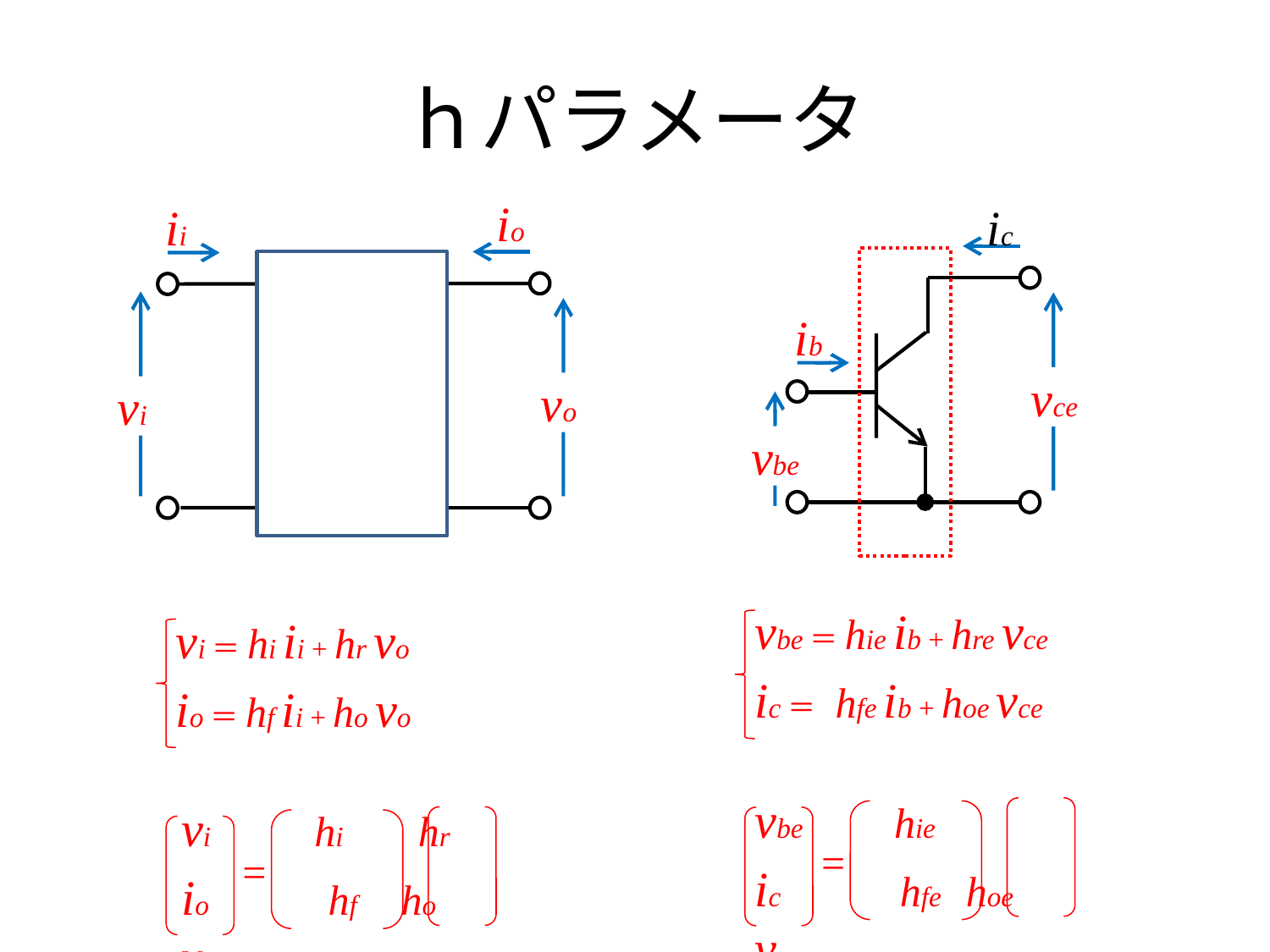

# ｈパラメータ
io
ii
ic

ib

vce
vo
vi

vbe

vbe＝hie ib + hre vce
vi＝hi ii + hr vo

ic＝  hfe ib + hoe vce
io＝hf ii + ho vo
vbe   　　hie　hre　　 ib
vi   　  　hi 　hr 　 　 ii

=
=
ic   　　　hfe  hoe       vce
io   　　　hf    ho       vo